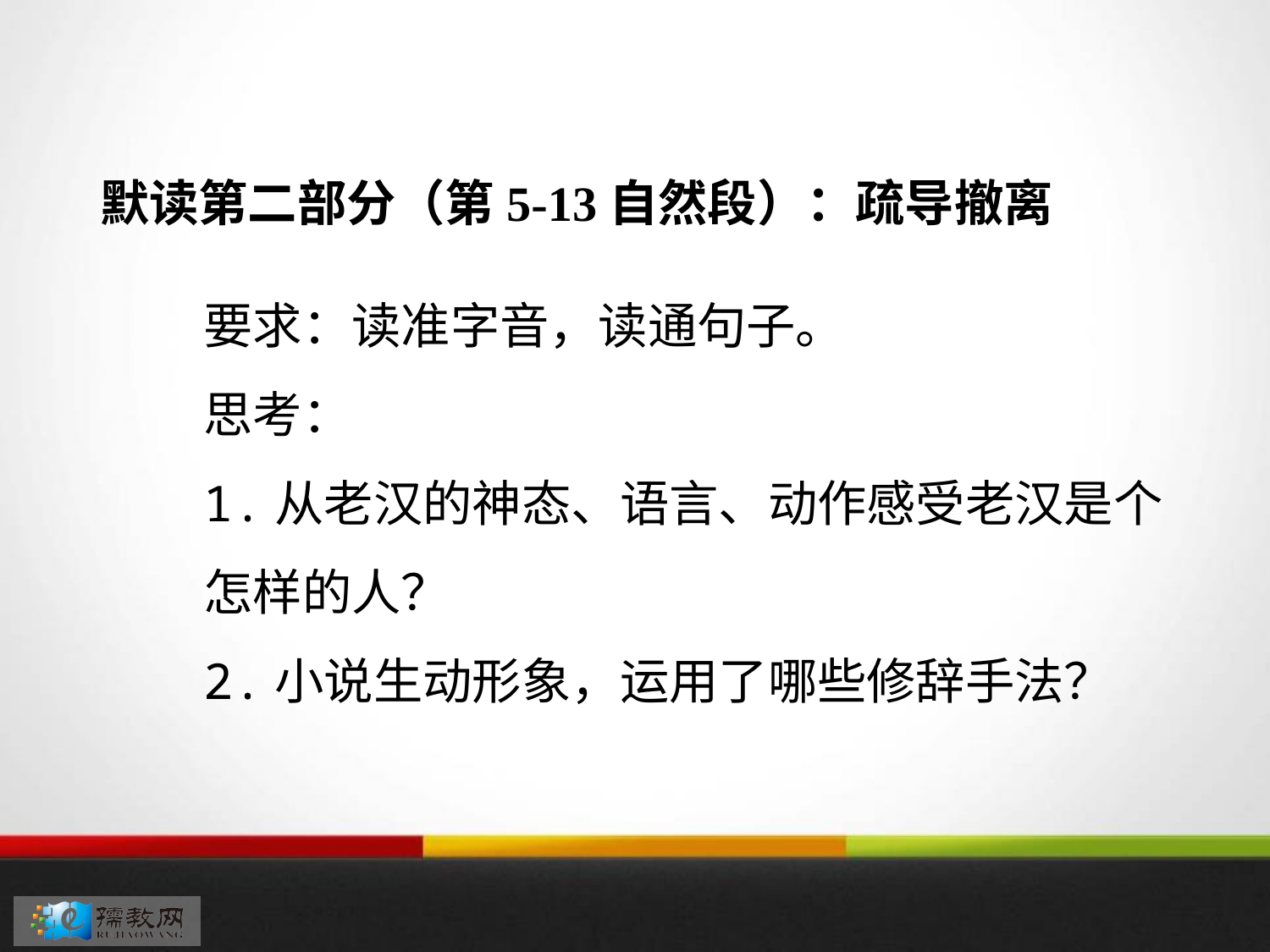

默读第二部分（第5-13自然段）：疏导撤离
要求：读准字音，读通句子。
思考：
1.从老汉的神态、语言、动作感受老汉是个怎样的人？
2.小说生动形象，运用了哪些修辞手法？